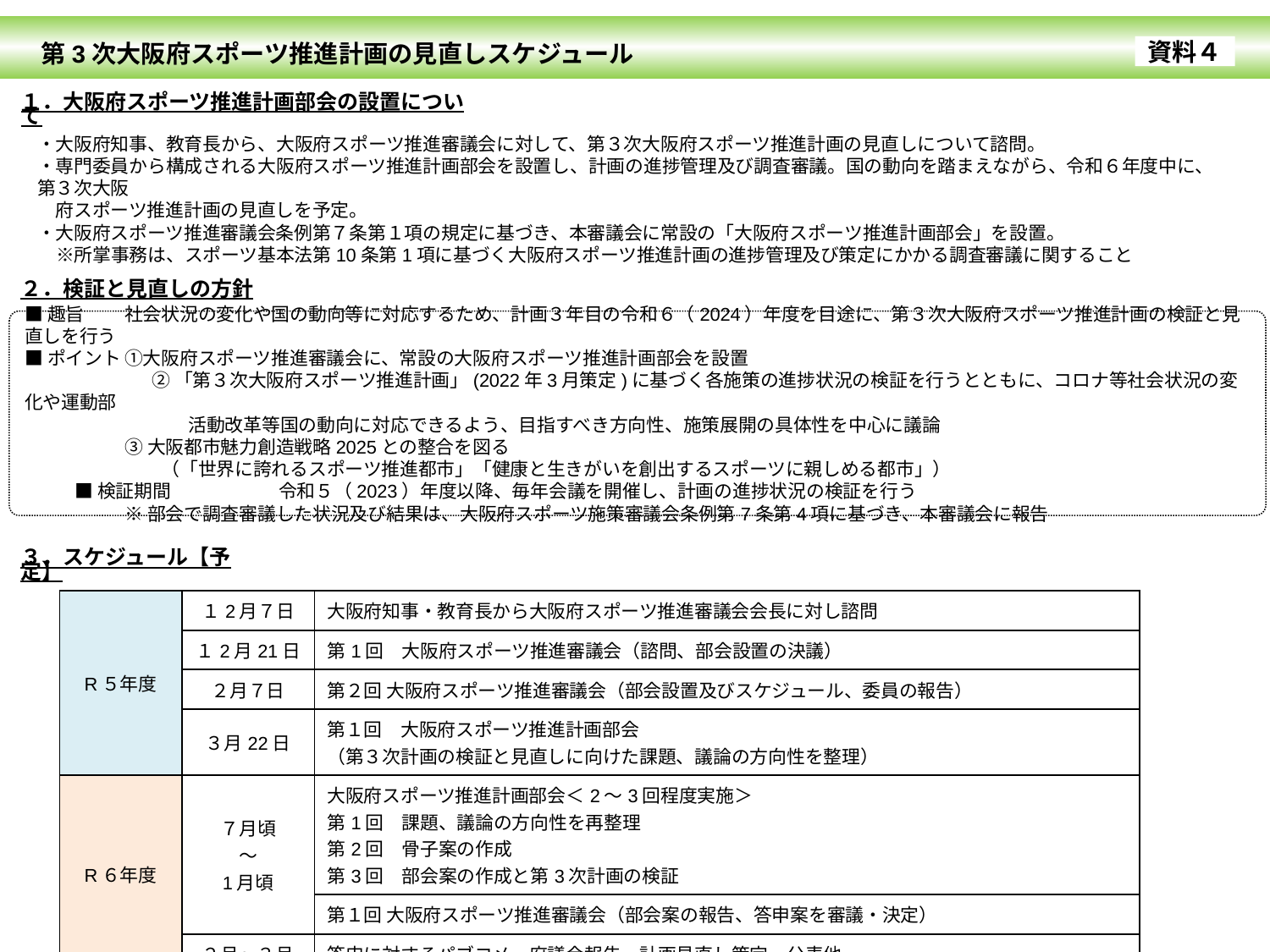

第3次大阪府スポーツ推進計画の見直しスケジュール
資料４
１．大阪府スポーツ推進計画部会の設置について
・大阪府知事、教育長から、大阪府スポーツ推進審議会に対して、第３次大阪府スポーツ推進計画の見直しについて諮問。
・専門委員から構成される大阪府スポーツ推進計画部会を設置し、計画の進捗管理及び調査審議。国の動向を踏まえながら、令和６年度中に、第３次大阪
　府スポーツ推進計画の見直しを予定。
・大阪府スポーツ推進審議会条例第７条第１項の規定に基づき、本審議会に常設の「大阪府スポーツ推進計画部会」を設置。
　※所掌事務は、スポーツ基本法第10条第1項に基づく大阪府スポーツ推進計画の進捗管理及び策定にかかる調査審議に関すること
２．検証と見直しの方針
■趣旨	社会状況の変化や国の動向等に対応するため、計画３年目の令和６（2024）年度を目途に、第３次大阪府スポーツ推進計画の検証と見直しを行う
■ポイント	①大阪府スポーツ推進審議会に、常設の大阪府スポーツ推進計画部会を設置
	②「第３次大阪府スポーツ推進計画」(2022年3月策定)に基づく各施策の進捗状況の検証を行うとともに、コロナ等社会状況の変化や運動部
	　　活動改革等国の動向に対応できるよう、目指すべき方向性、施策展開の具体性を中心に議論
	③大阪都市魅力創造戦略2025との整合を図る
	　　（「世界に誇れるスポーツ推進都市」「健康と生きがいを創出するスポーツに親しめる都市」）
■検証期間	令和５（2023）年度以降、毎年会議を開催し、計画の進捗状況の検証を行う
	※部会で調査審議した状況及び結果は、大阪府スポーツ施策審議会条例第7条第4項に基づき、本審議会に報告
３．スケジュール【予定】
| R５年度 | １2月７日 | 大阪府知事・教育長から大阪府スポーツ推進審議会会長に対し諮問 |
| --- | --- | --- |
| R５年度 | １2月21日 | 第1回　大阪府スポーツ推進審議会（諮問、部会設置の決議） |
|  | ２月７日 | 第２回 大阪府スポーツ推進審議会（部会設置及びスケジュール、委員の報告） |
|  | ３月22日 | 第１回　大阪府スポーツ推進計画部会 （第３次計画の検証と見直しに向けた課題、議論の方向性を整理） |
| R６年度 | ７月頃 ～ 1月頃 | 大阪府スポーツ推進計画部会＜2～3回程度実施＞ 第1回　課題、議論の方向性を再整理 第2回　骨子案の作成 第3回　部会案の作成と第3次計画の検証 |
|  | １１月頃 | 第１回 大阪府スポーツ推進審議会（部会案の報告、答申案を審議・決定） |
|  | ２月～３月 | 答申に対するパブコメ、府議会報告、計画見直し策定・公表他 |